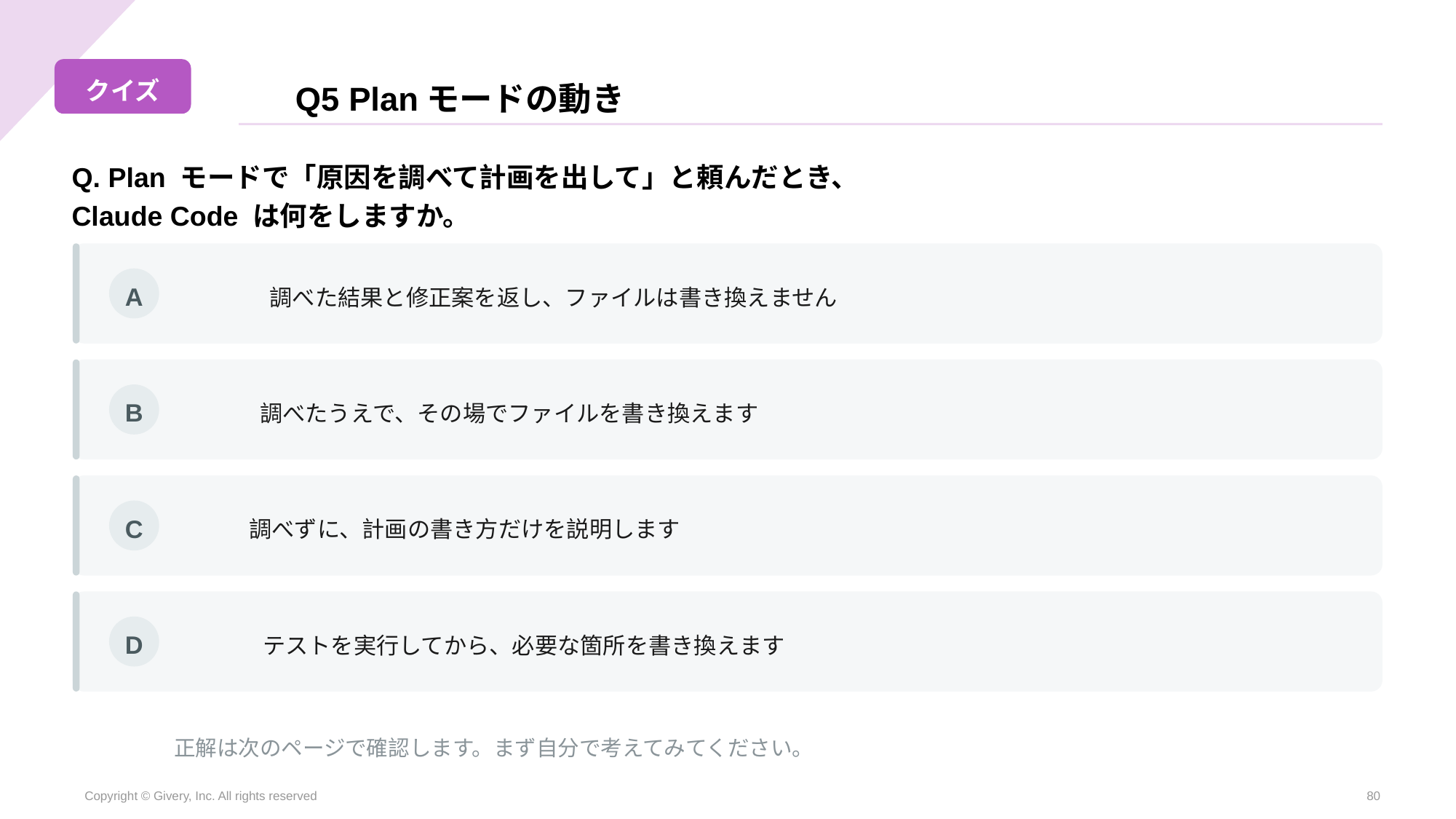

クイズ
Q5 Planモードの動き

Q. Plan モードで「原因を調べて計画を出して」と頼んだとき、
Claude Code は何をしますか。

A
調べた結果と修正案を返し、ファイルは書き換えません

B
調べたうえで、その場でファイルを書き換えます

C
調べずに、計画の書き方だけを説明します

D
テストを実行してから、必要な箇所を書き換えます
正解は次のページで確認します。まず自分で考えてみてください。
Copyright © Givery, Inc. All rights reserved
80